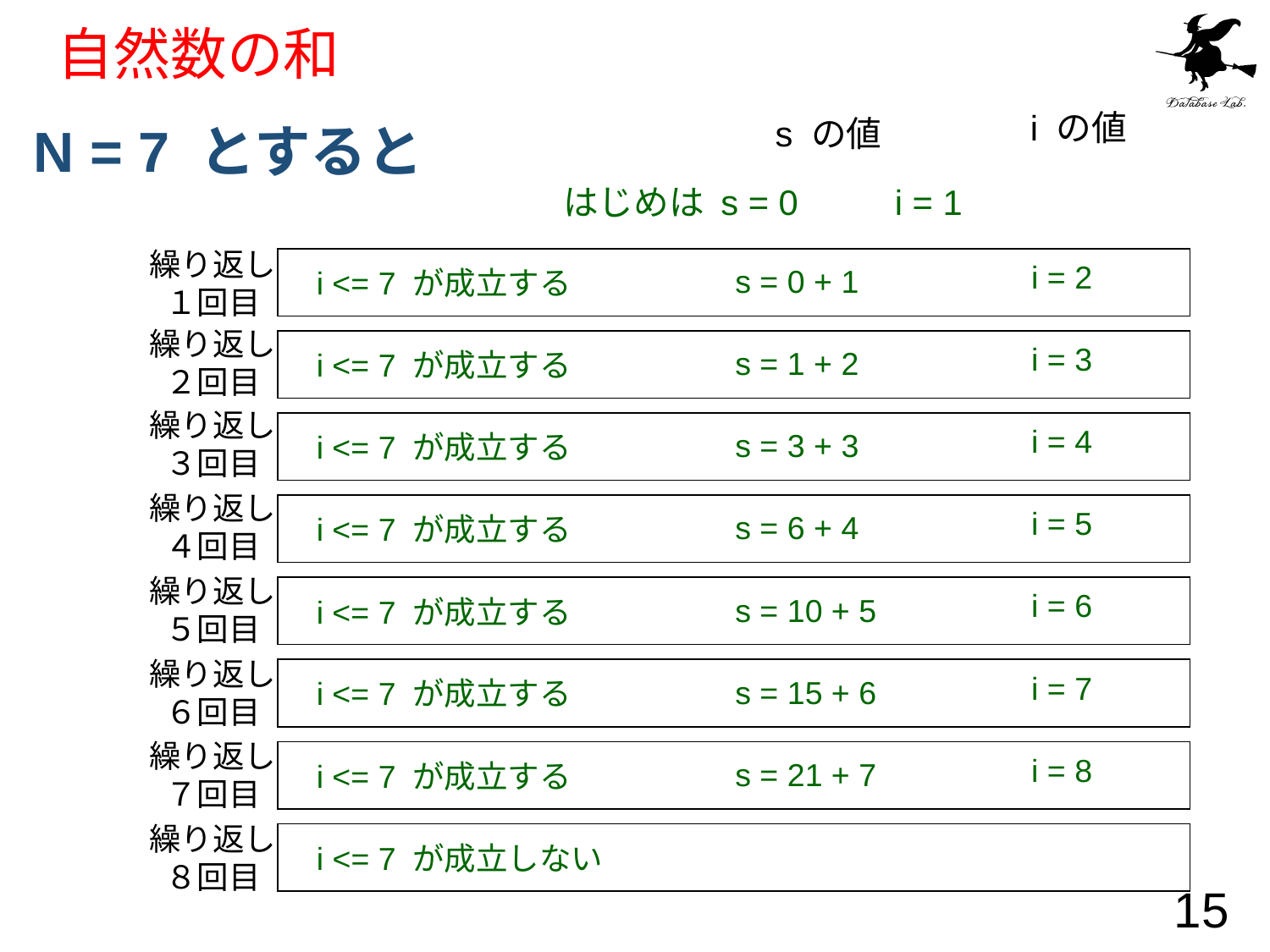

# 自然数の和
i の値
s の値
N = 7 とすると
はじめは s = 0 	        i = 1
繰り返し
１回目

i = 2
s = 0 + 1
i <= 7 が成立する
繰り返し
２回目

i = 3
s = 1 + 2
i <= 7 が成立する
繰り返し
３回目

i = 4
s = 3 + 3
i <= 7 が成立する
繰り返し
４回目

i = 5
s = 6 + 4
i <= 7 が成立する
繰り返し
５回目

i = 6
s = 10 + 5
i <= 7 が成立する
繰り返し
６回目

i = 7
s = 15 + 6
i <= 7 が成立する
繰り返し
７回目

i = 8
s = 21 + 7
i <= 7 が成立する
繰り返し
８回目

i <= 7 が成立しない
15